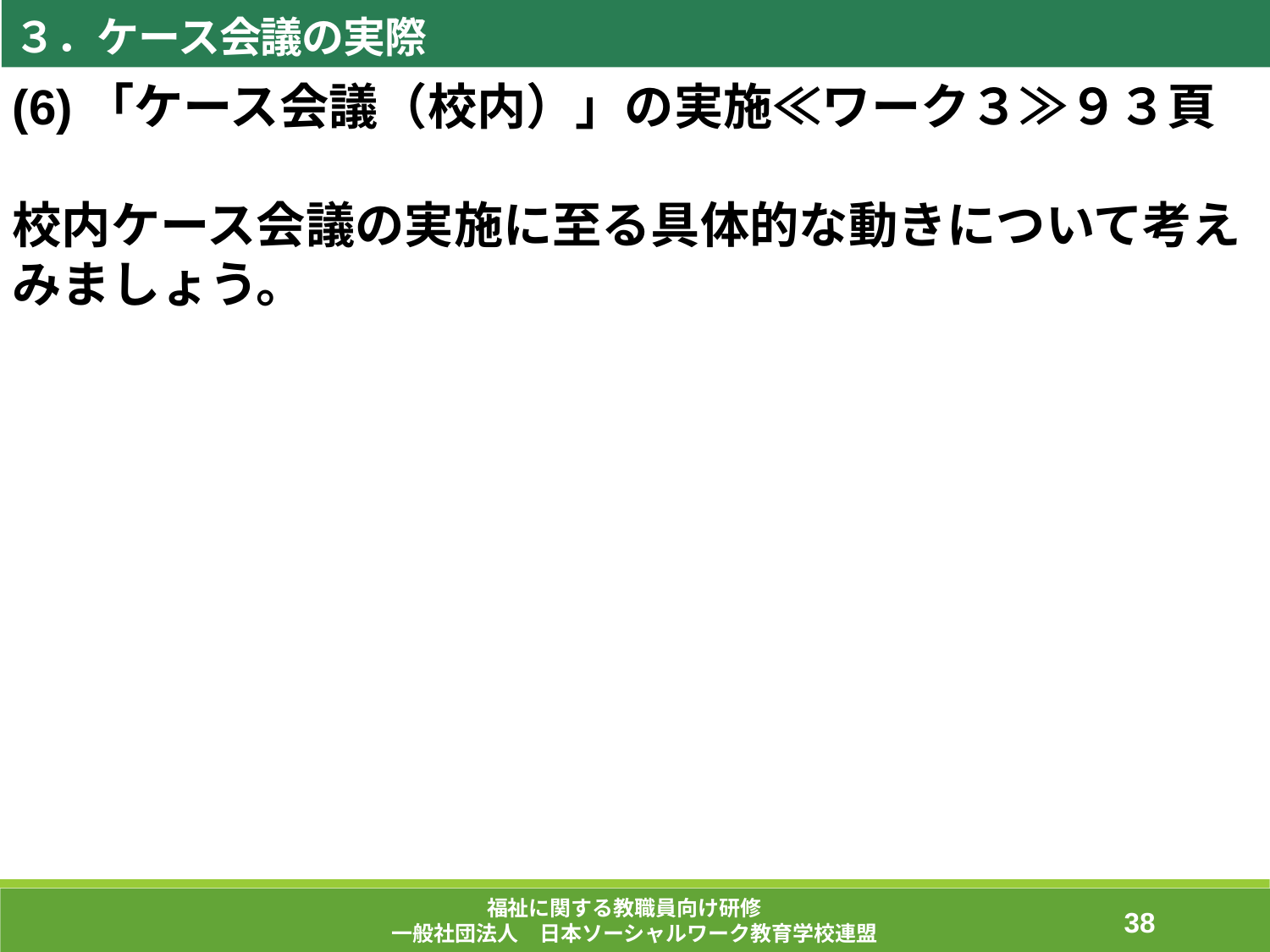

３．ケース会議の実際
(6)「ケース会議（校内）」の実施≪ワーク３≫９３頁

校内ケース会議の実施に至る具体的な動きについて考えみましょう。
福祉に関する教職員向け研修
一般社団法人　日本ソーシャルワーク教育学校連盟
38